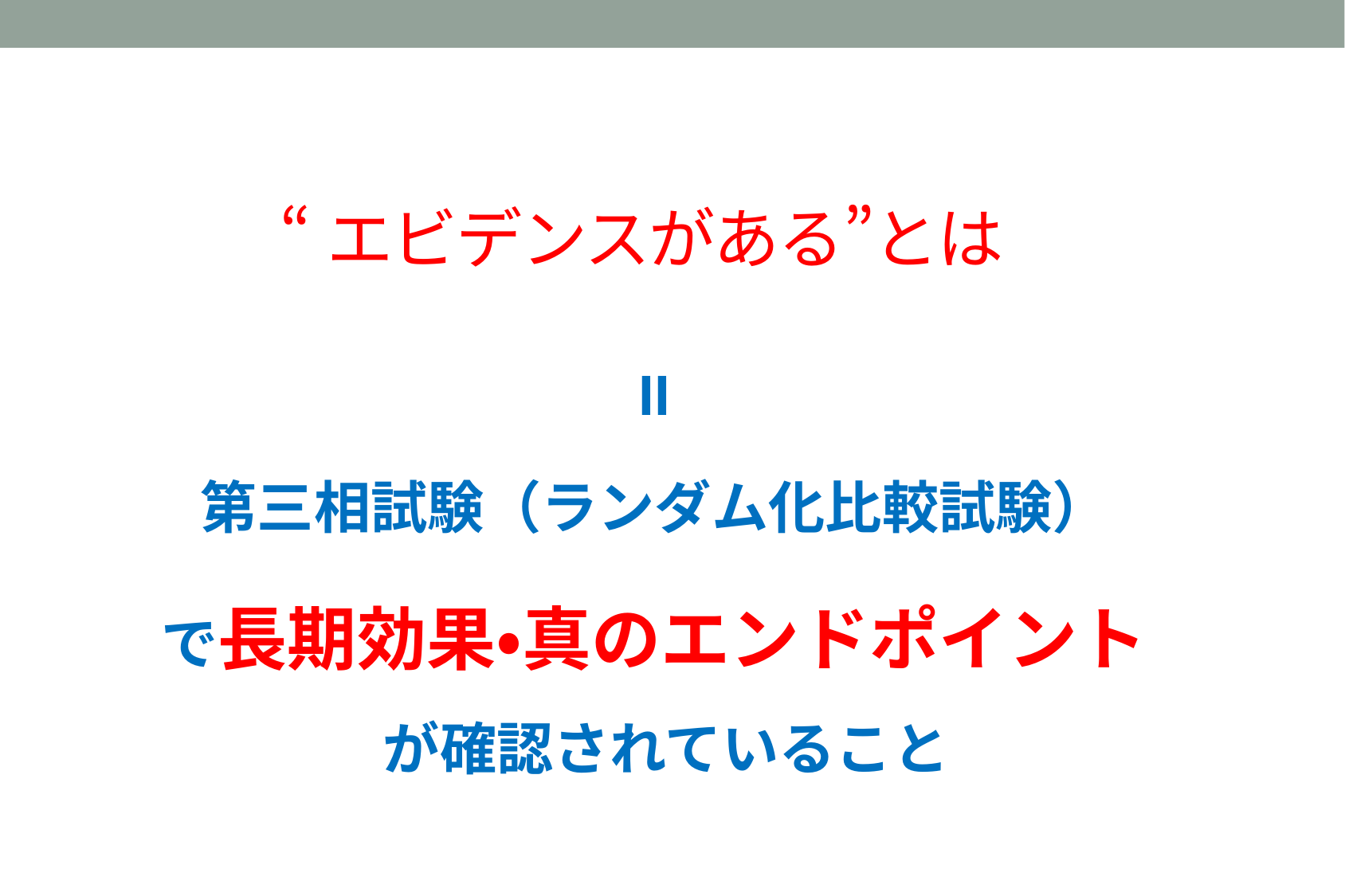

# “エビデンスがある”とは
II
第三相試験（ランダム化比較試験）
で長期効果・真のエンドポイントが確認されていること